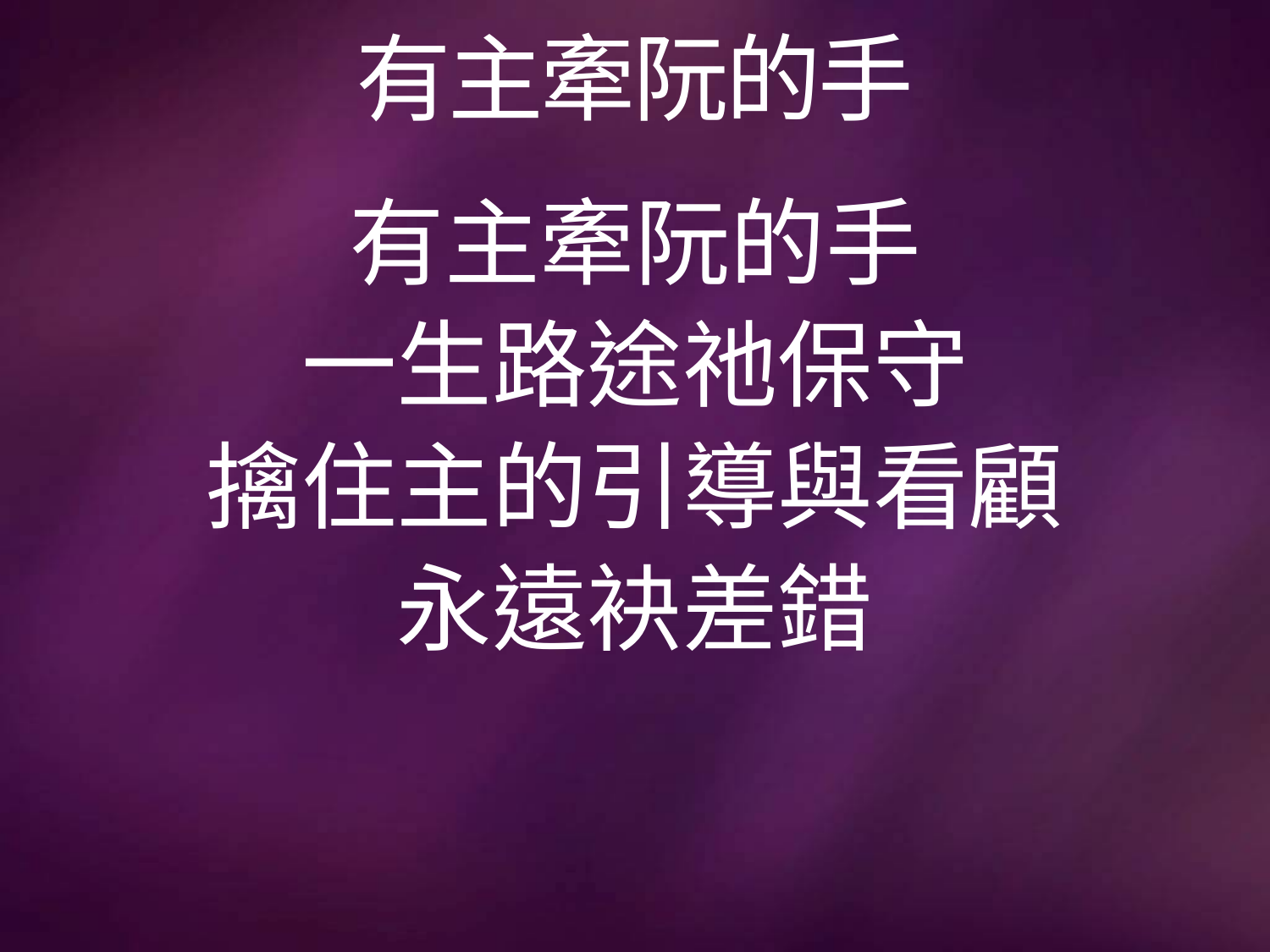

# 有主牽阮的手
有主牽阮的手
一生路途祂保守
擒住主的引導與看顧
永遠袂差錯